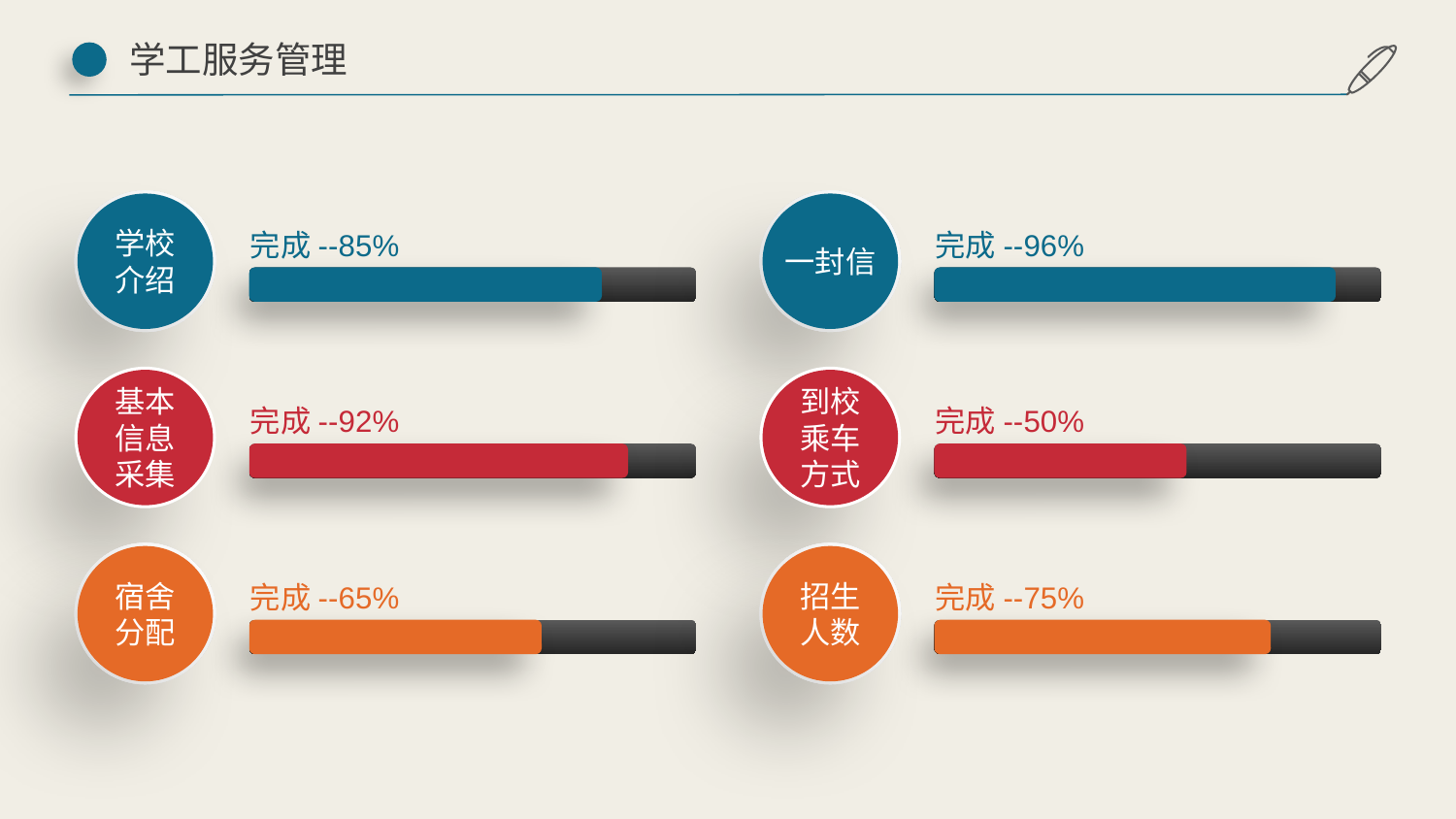

学工服务管理

学校
介绍

一封信
完成--85%
完成--96%

基本信息采集

到校乘车方式
完成--92%
完成--50%

宿舍
分配

招生
人数
完成--65%
完成--75%

延迟符